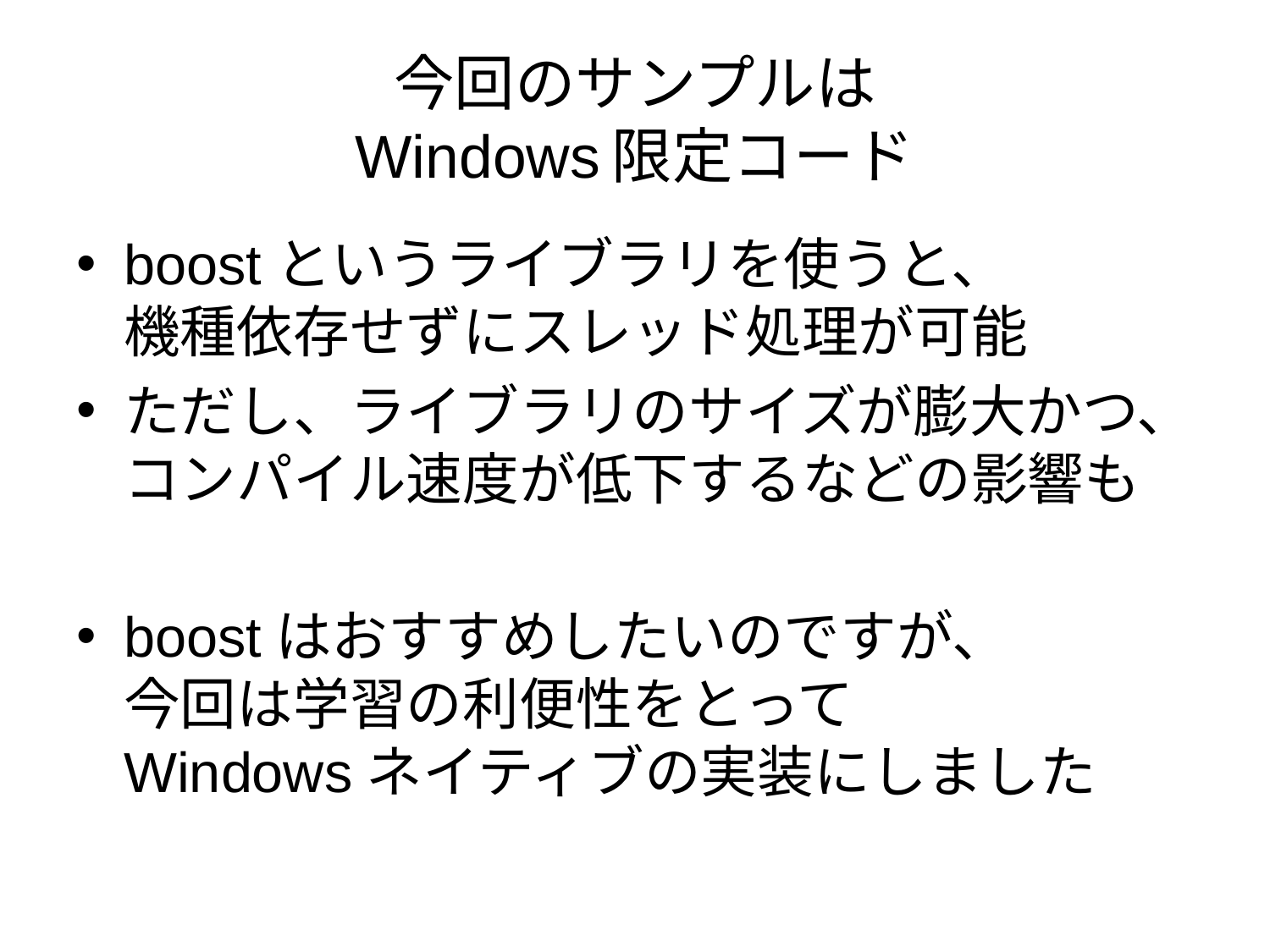

# 今回のサンプルは Windows限定コード
boostというライブラリを使うと、
機種依存せずにスレッド処理が可能
ただし、ライブラリのサイズが膨大かつ、コンパイル速度が低下するなどの影響も

boostはおすすめしたいのですが、
今回は学習の利便性をとって
Windowsネイティブの実装にしました